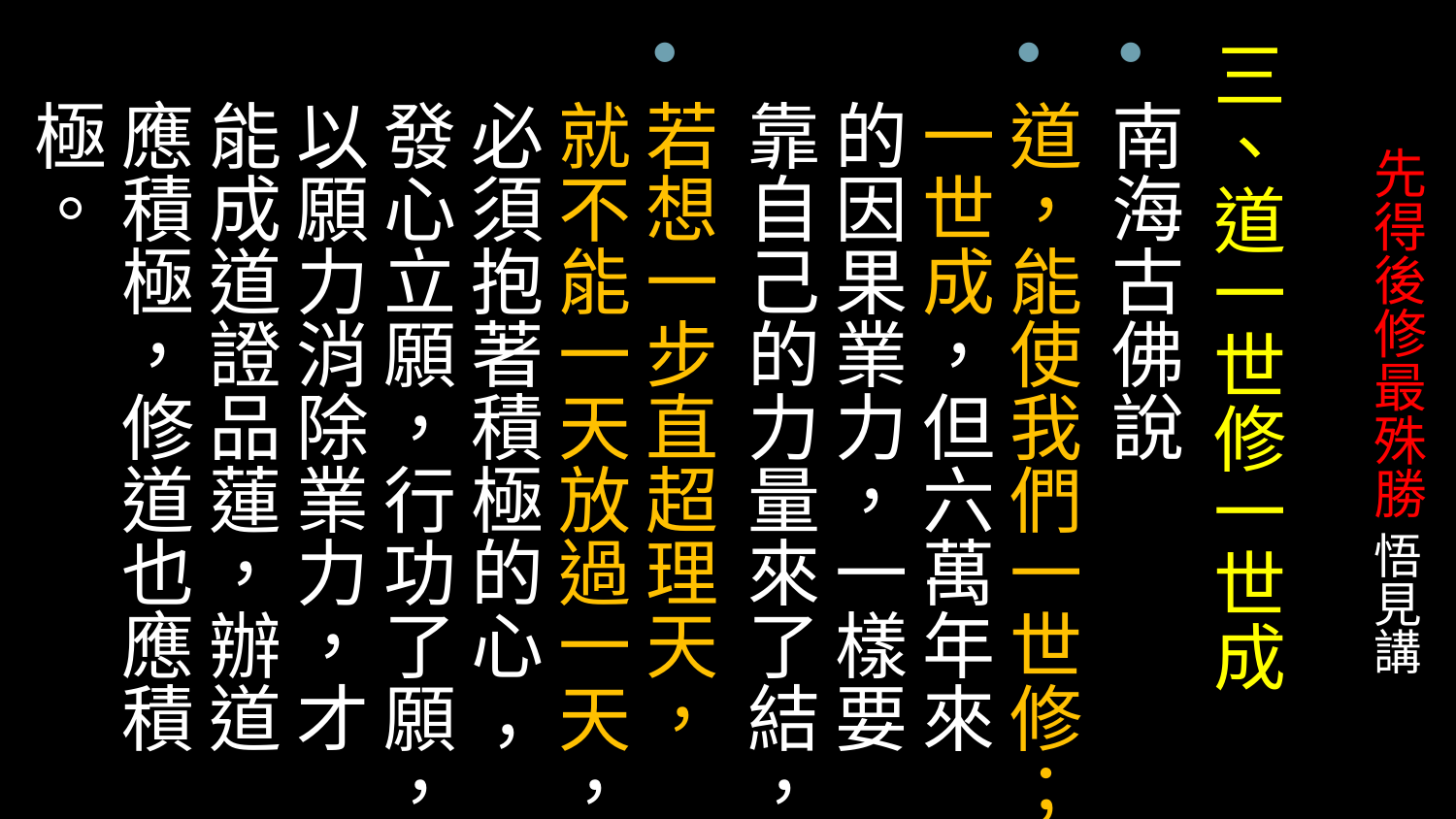

三、道一世修一世成
南海古佛說
道，能使我們一世修；一世成，但六萬年來的因果業力，一樣要靠自己的力量來了結，
若想一步直超理天，就不能一天放過一天，必須抱著積極的心 ，發心立願，行功了願，以願力消除業力，才能成道證品蓮，辦道應積極，修道也應積極。
# 先得後修最殊勝 悟見講